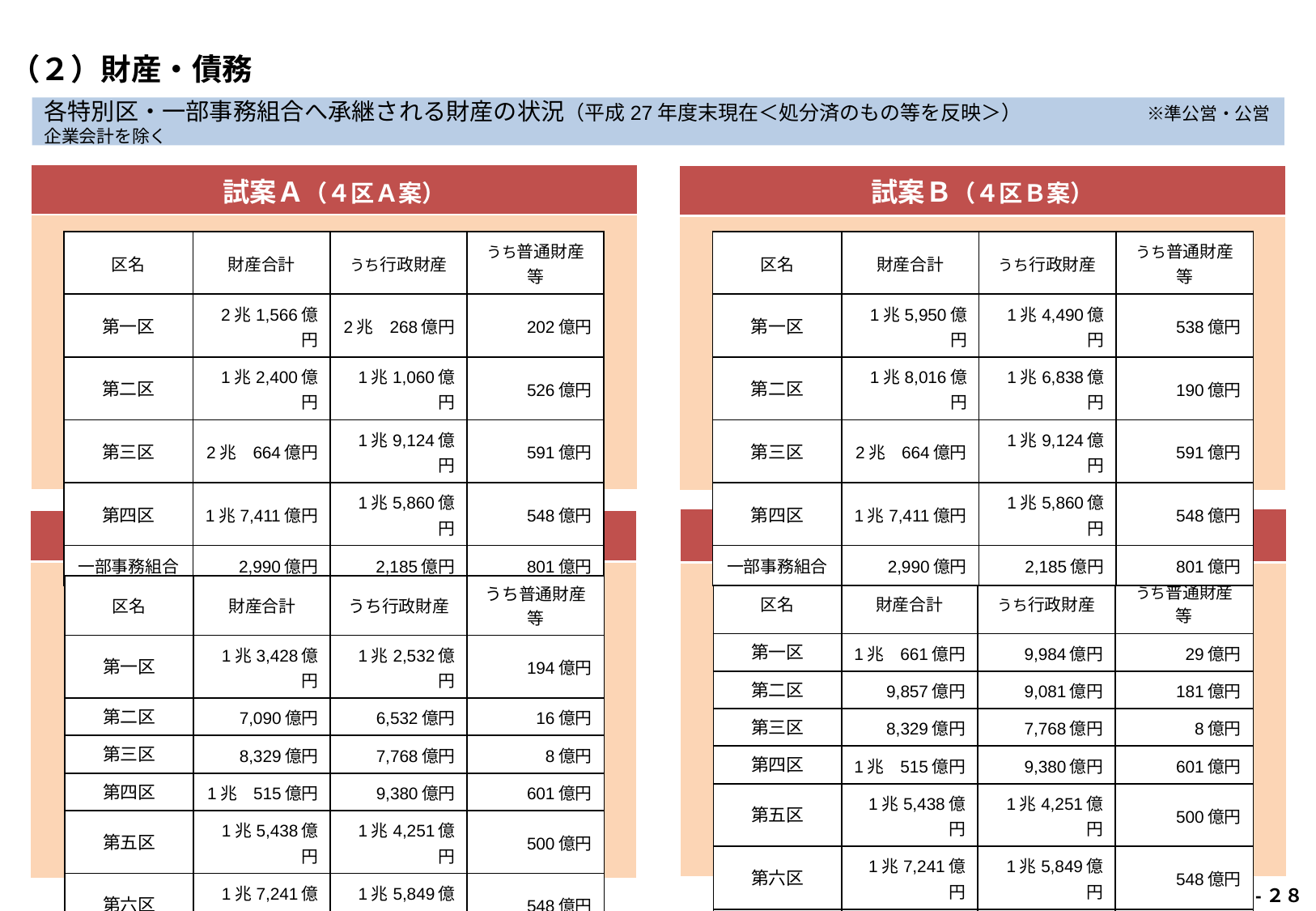

（２）財産・債務
各特別区・一部事務組合へ承継される財産の状況（平成27年度末現在＜処分済のもの等を反映＞）　　　　　　※準公営・公営企業会計を除く
| 試案Ａ（４区Ａ案） |
| --- |
|  |
| 試案Ｂ（４区Ｂ案） |
| --- |
|  |
| 区名 | 財産合計 | うち行政財産 | うち普通財産等 |
| --- | --- | --- | --- |
| 第一区 | 2兆1,566億円 | 2兆 268億円 | 202億円 |
| 第二区 | 1兆2,400億円 | 1兆1,060億円 | 526億円 |
| 第三区 | 2兆 664億円 | 1兆9,124億円 | 591億円 |
| 第四区 | 1兆7,411億円 | 1兆5,860億円 | 548億円 |
| 一部事務組合 | 2,990億円 | 2,185億円 | 801億円 |
| 区名 | 財産合計 | うち行政財産 | うち普通財産等 |
| --- | --- | --- | --- |
| 第一区 | 1兆5,950億円 | 1兆4,490億円 | 538億円 |
| 第二区 | 1兆8,016億円 | 1兆6,838億円 | 190億円 |
| 第三区 | 2兆 664億円 | 1兆9,124億円 | 591億円 |
| 第四区 | 1兆7,411億円 | 1兆5,860億円 | 548億円 |
| 一部事務組合 | 2,990億円 | 2,185億円 | 801億円 |
| 試案Ｄ（６区Ｄ案） |
| --- |
|  |
| 試案Ｃ（６区Ｃ案） |
| --- |
|  |
| 区名 | 財産合計 | うち行政財産 | うち普通財産等 |
| --- | --- | --- | --- |
| 第一区 | 1兆 661億円 | 9,984億円 | 29億円 |
| 第二区 | 9,857億円 | 9,081億円 | 181億円 |
| 第三区 | 8,329億円 | 7,768億円 | 8億円 |
| 第四区 | 1兆 515億円 | 9,380億円 | 601億円 |
| 第五区 | 1兆5,438億円 | 1兆4,251億円 | 500億円 |
| 第六区 | 1兆7,241億円 | 1兆5,849億円 | 548億円 |
| 一部事務組合 | 2,990億円 | 2,185億円 | 801億円 |
| 区名 | 財産合計 | うち行政財産 | うち普通財産等 |
| --- | --- | --- | --- |
| 第一区 | 1兆3,428億円 | 1兆2,532億円 | 194億円 |
| 第二区 | 7,090億円 | 6,532億円 | 16億円 |
| 第三区 | 8,329億円 | 7,768億円 | 8億円 |
| 第四区 | 1兆 515億円 | 9,380億円 | 601億円 |
| 第五区 | 1兆5,438億円 | 1兆4,251億円 | 500億円 |
| 第六区 | 1兆7,241億円 | 1兆5,849億円 | 548億円 |
| 一部事務組合 | 2,990億円 | 2,185億円 | 801億円 |
 総論-２８